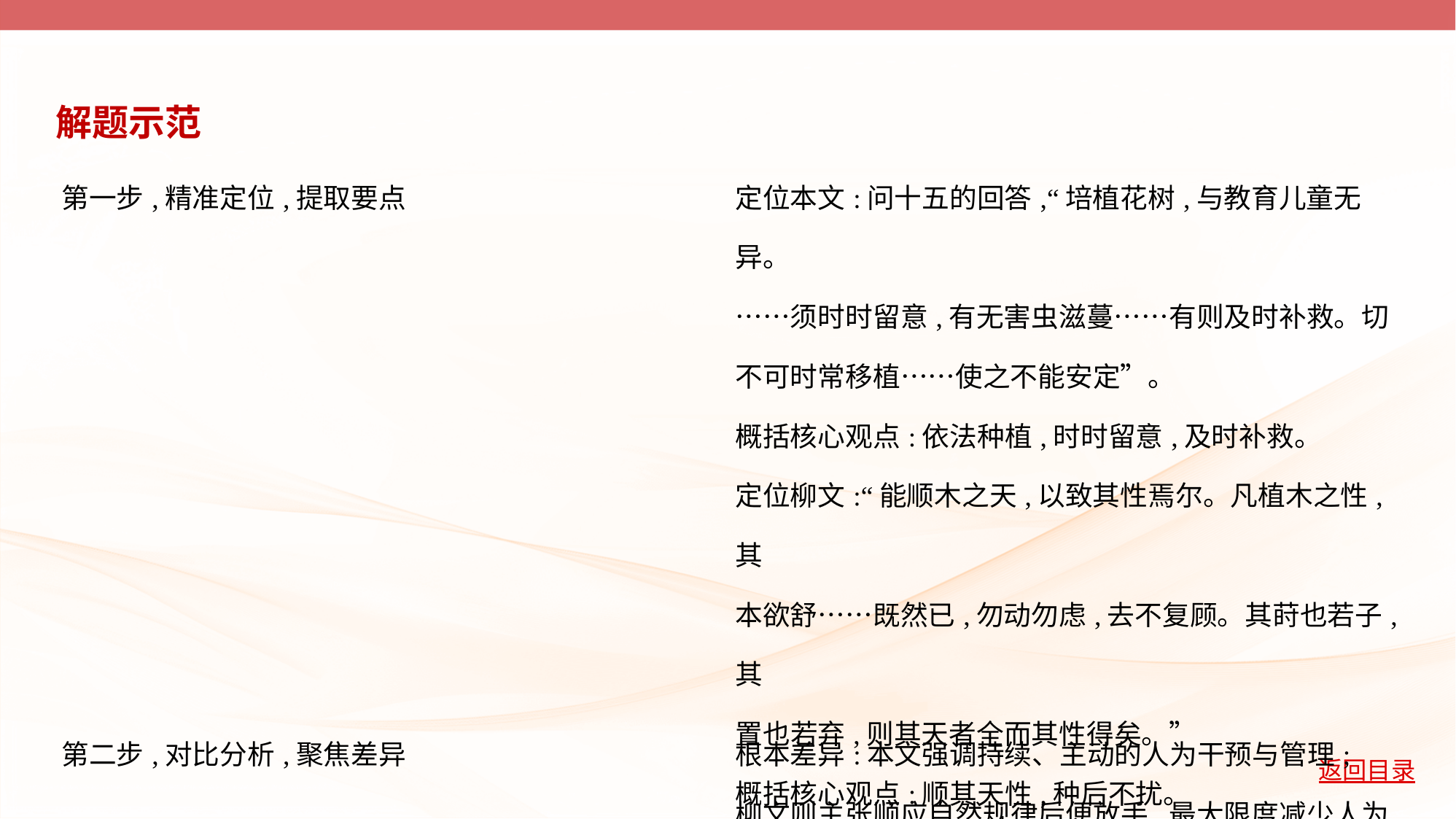

解题示范
| 第一步,精准定位,提取要点 | 定位本文:问十五的回答,“培植花树,与教育儿童无异。 ……须时时留意,有无害虫滋蔓……有则及时补救。切 不可时常移植……使之不能安定”。 概括核心观点:依法种植,时时留意,及时补救。 定位柳文:“能顺木之天,以致其性焉尔。凡植木之性,其 本欲舒……既然已,勿动勿虑,去不复顾。其莳也若子,其 置也若弃,则其天者全而其性得矣。” 概括核心观点:顺其天性,种后不扰。 |
| --- | --- |
| 第二步,对比分析,聚焦差异 | 根本差异:本文强调持续、主动的人为干预与管理; 柳文则主张顺应自然规律后便放手,最大限度减少人为 干涉。 |